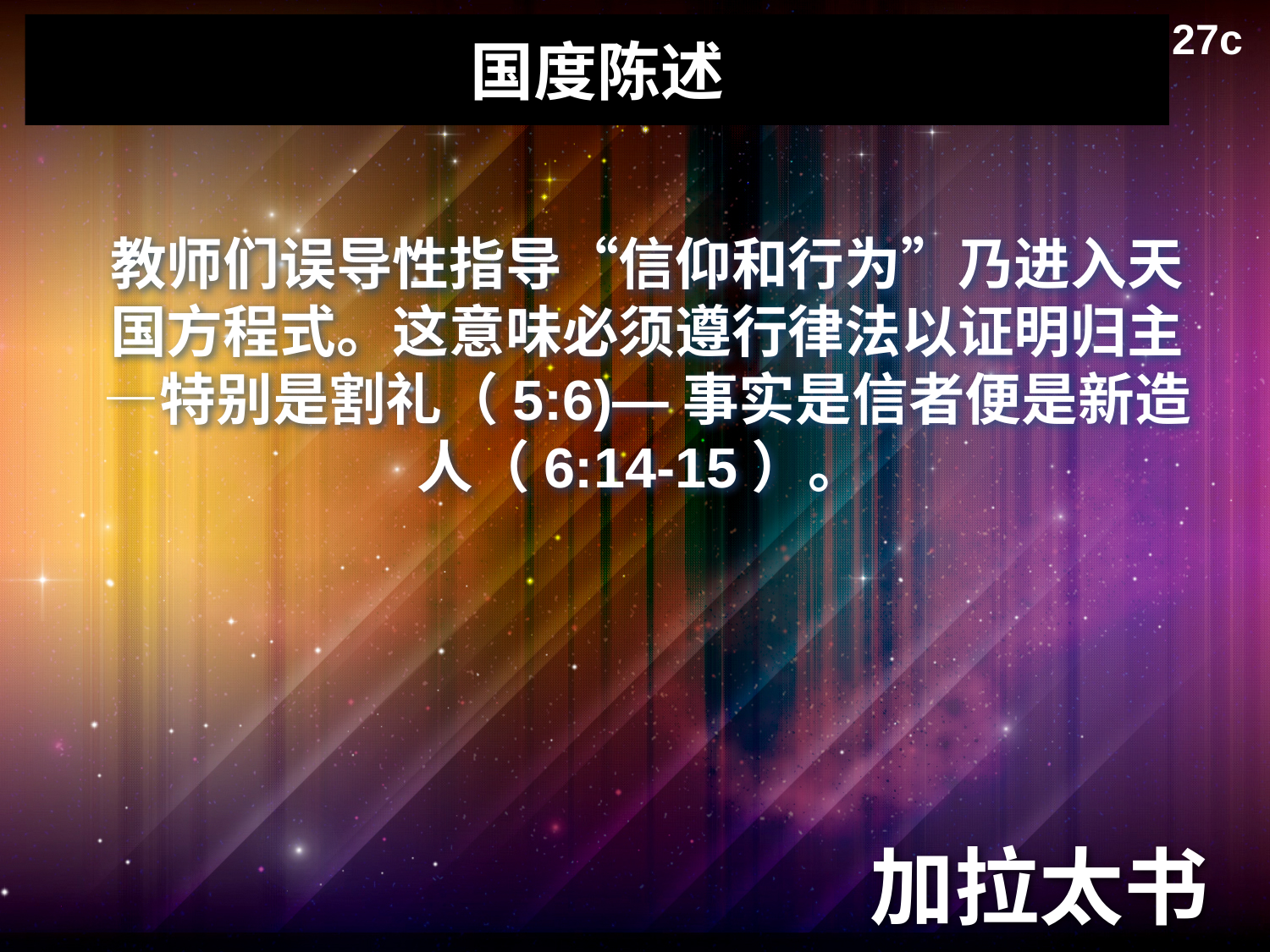

27c
# 国度陈述

教师们误导性指导“信仰和行为”乃进入天国方程式。这意味必须遵行律法以证明归主—特别是割礼（5:6)—事实是信者便是新造人（6:14-15）。
加拉太书